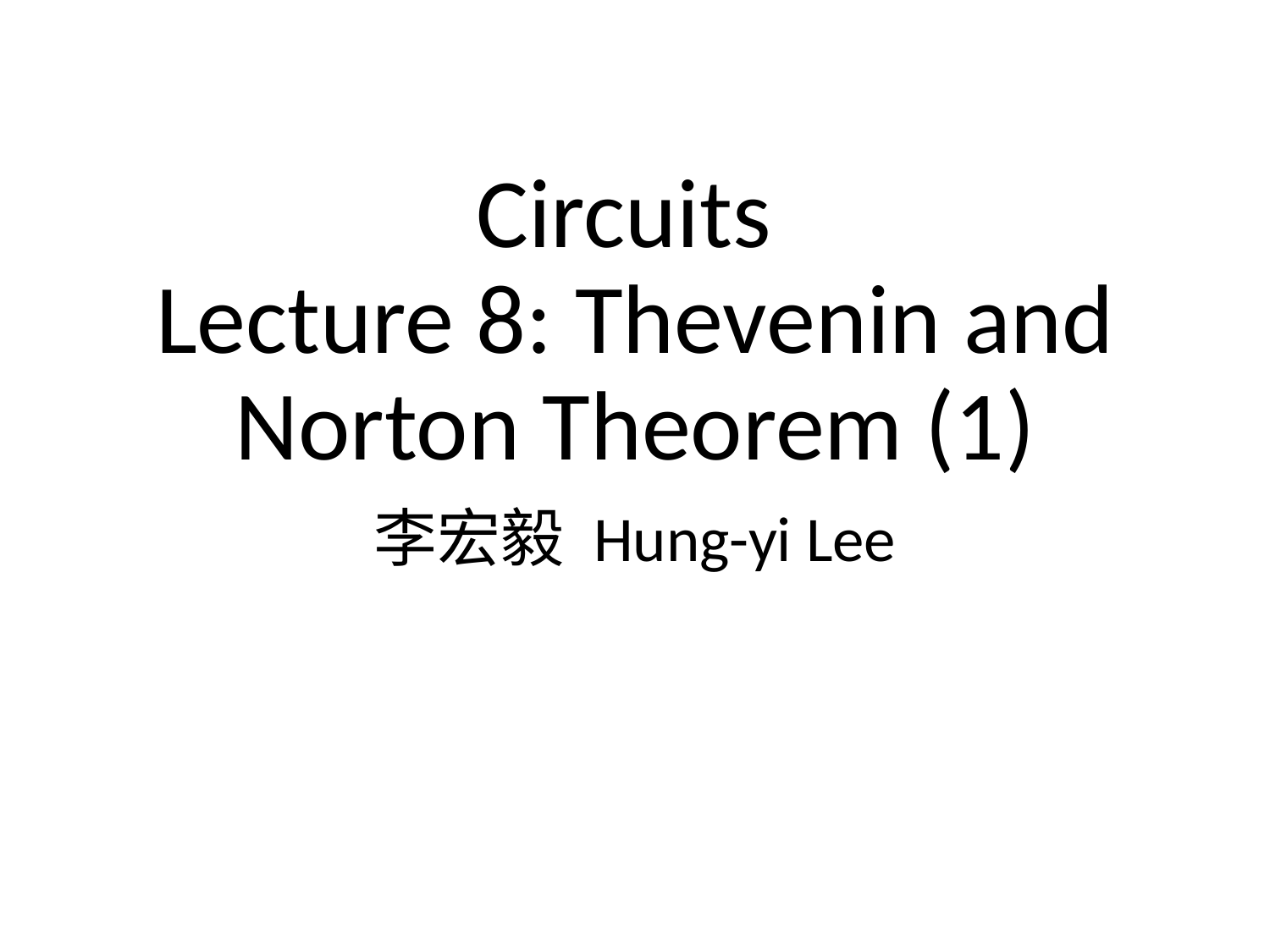

# Circuits Lecture 8: Thevenin and Norton Theorem (1)
李宏毅 Hung-yi Lee